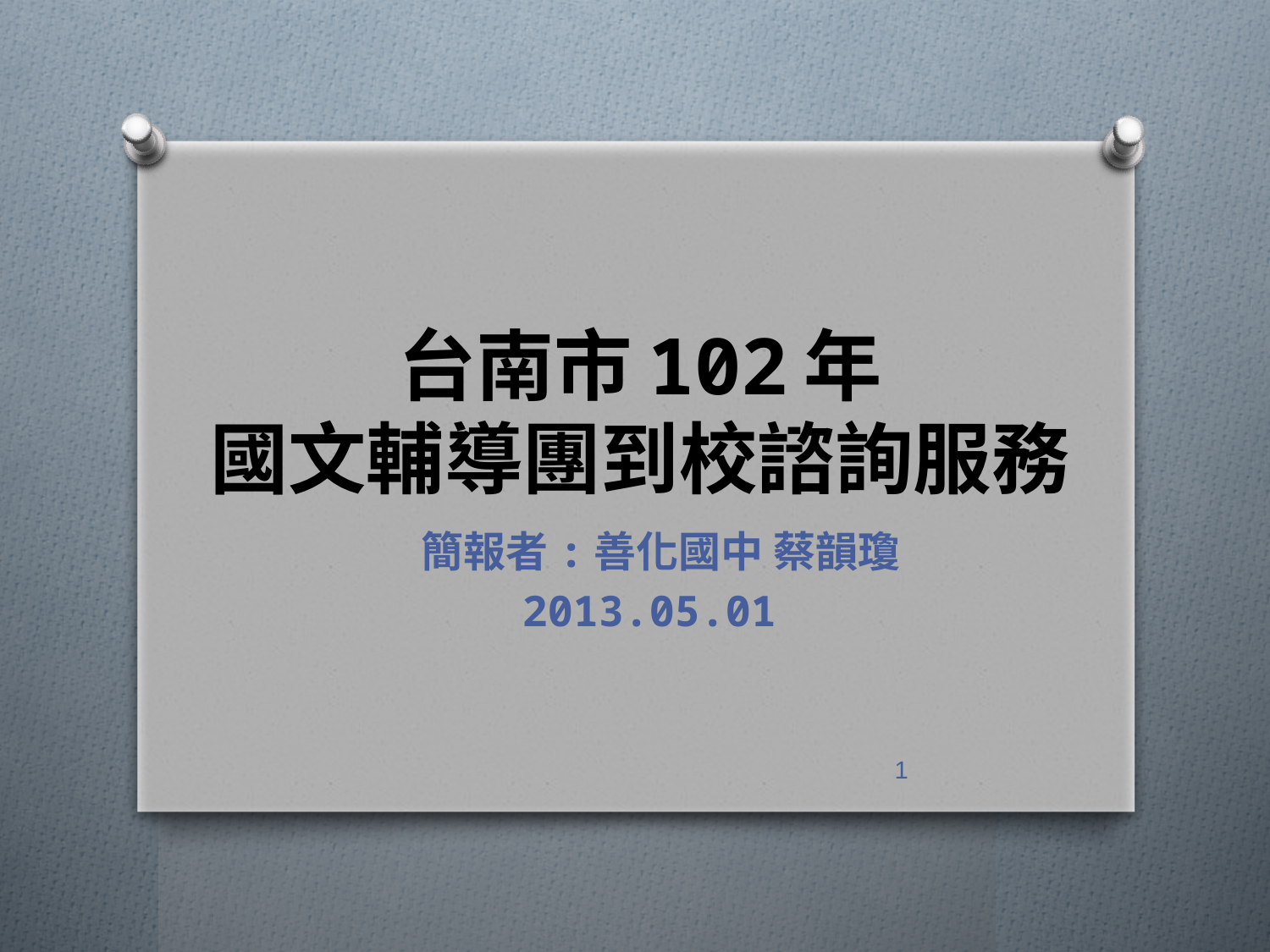

# 台南市102年 國文輔導團到校諮詢服務
    簡報者:善化國中 蔡韻瓊
 2013.05.01
1